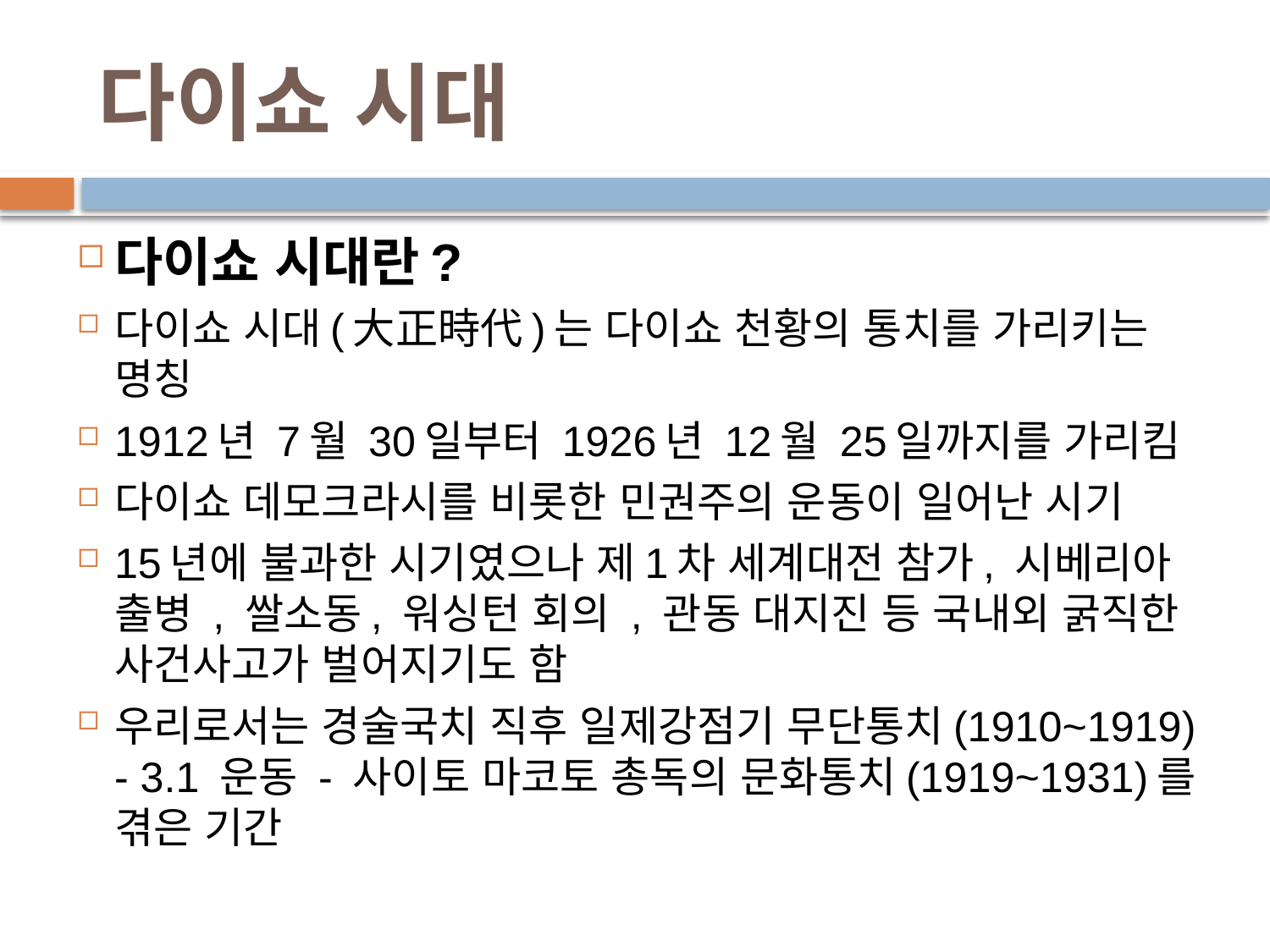

# 다이쇼 시대
다이쇼 시대란?
다이쇼 시대(大正時代)는 다이쇼 천황의 통치를 가리키는 명칭
1912년 7월 30일부터 1926년 12월 25일까지를 가리킴
다이쇼 데모크라시를 비롯한 민권주의 운동이 일어난 시기
15년에 불과한 시기였으나 제1차 세계대전 참가, 시베리아 출병 , 쌀소동, 워싱턴 회의 , 관동 대지진 등 국내외 굵직한 사건사고가 벌어지기도 함
우리로서는 경술국치 직후 일제강점기 무단통치(1910~1919) - 3.1 운동 - 사이토 마코토 총독의 문화통치(1919~1931)를 겪은 기간